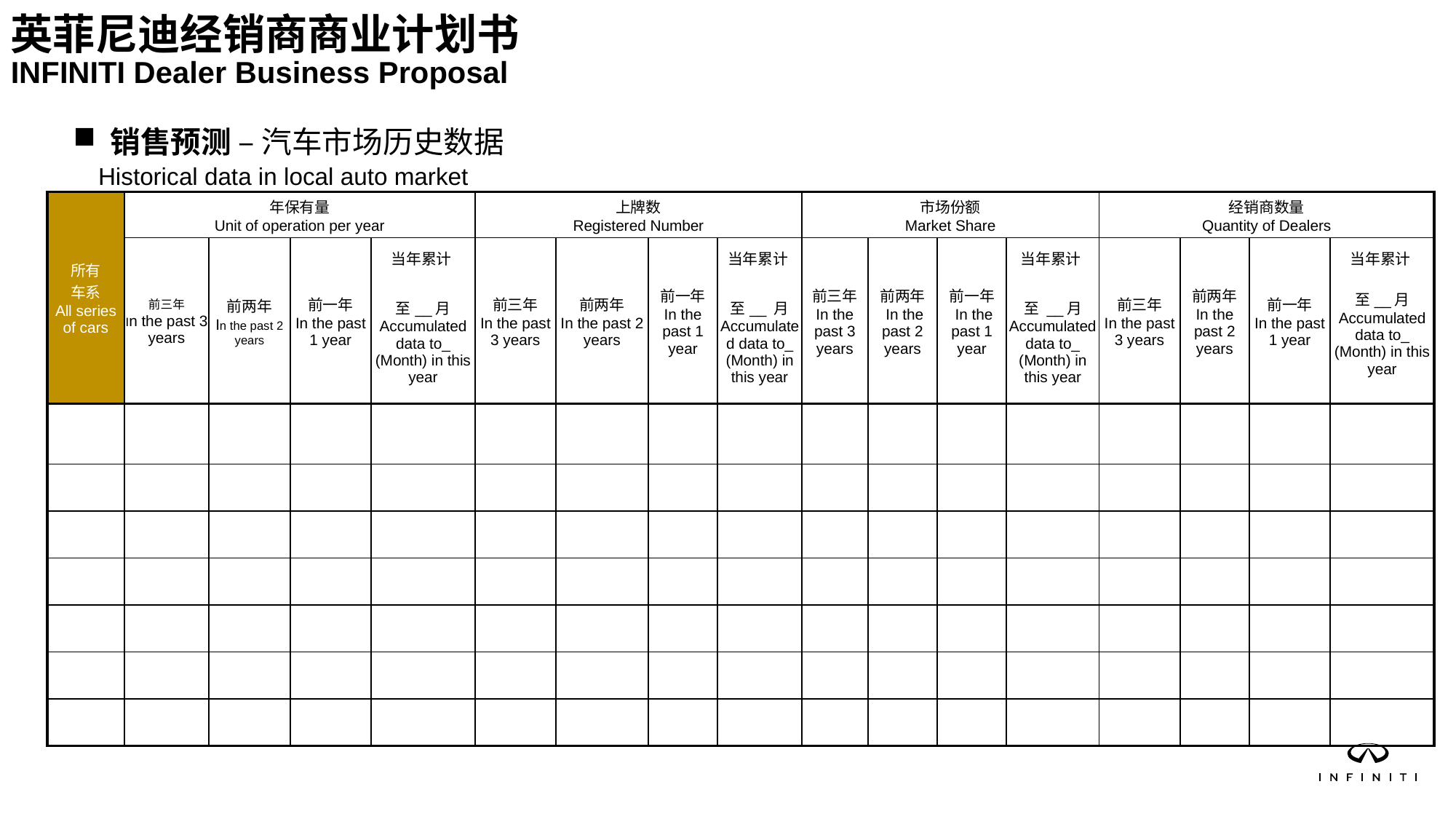

英菲尼迪经销商商业计划书
INFINITI Dealer Business Proposal
 销售预测 – 汽车市场历史数据
   Historical data in local auto market
| 所有 车系 All series of cars | 年保有量 Unit of operation per year |  |  |  | 上牌数 Registered Number |  |  |  | 市场份额 Market Share |  |  |  | 经销商数量 Quantity of Dealers |  |  |  |
| --- | --- | --- | --- | --- | --- | --- | --- | --- | --- | --- | --- | --- | --- | --- | --- | --- |
|  | 前三年 In the past 3 years | 前两年 In the past 2 years | 前一年 In the past 1 year | 当年累计 | 前三年 In the past 3 years | 前两年 In the past 2 years | 前一年 In the past 1 year | 当年累计 | 前三年 In the past 3 years | 前两年 In the past 2 years | 前一年 In the past 1 year | 当年累计 | 前三年 In the past 3 years | 前两年 In the past 2 years | 前一年 In the past 1 year | 当年累计 |
|  |  |  |  | 至\_\_月 Accumulated data to\_ (Month) in this year |  |  |  | 至\_\_ 月 Accumulated data to\_ (Month) in this year |  |  |  | 至 \_\_月 Accumulated data to\_ (Month) in this year |  |  |  | 至\_\_月 Accumulated data to\_ (Month) in this year |
|  |  |  |  |  |  |  |  |  |  |  |  |  |  |  |  |  |
|  |  |  |  |  |  |  |  |  |  |  |  |  |  |  |  |  |
|  |  |  |  |  |  |  |  |  |  |  |  |  |  |  |  |  |
|  |  |  |  |  |  |  |  |  |  |  |  |  |  |  |  |  |
|  |  |  |  |  |  |  |  |  |  |  |  |  |  |  |  |  |
|  |  |  |  |  |  |  |  |  |  |  |  |  |  |  |  |  |
|  |  |  |  |  |  |  |  |  |  |  |  |  |  |  |  |  |